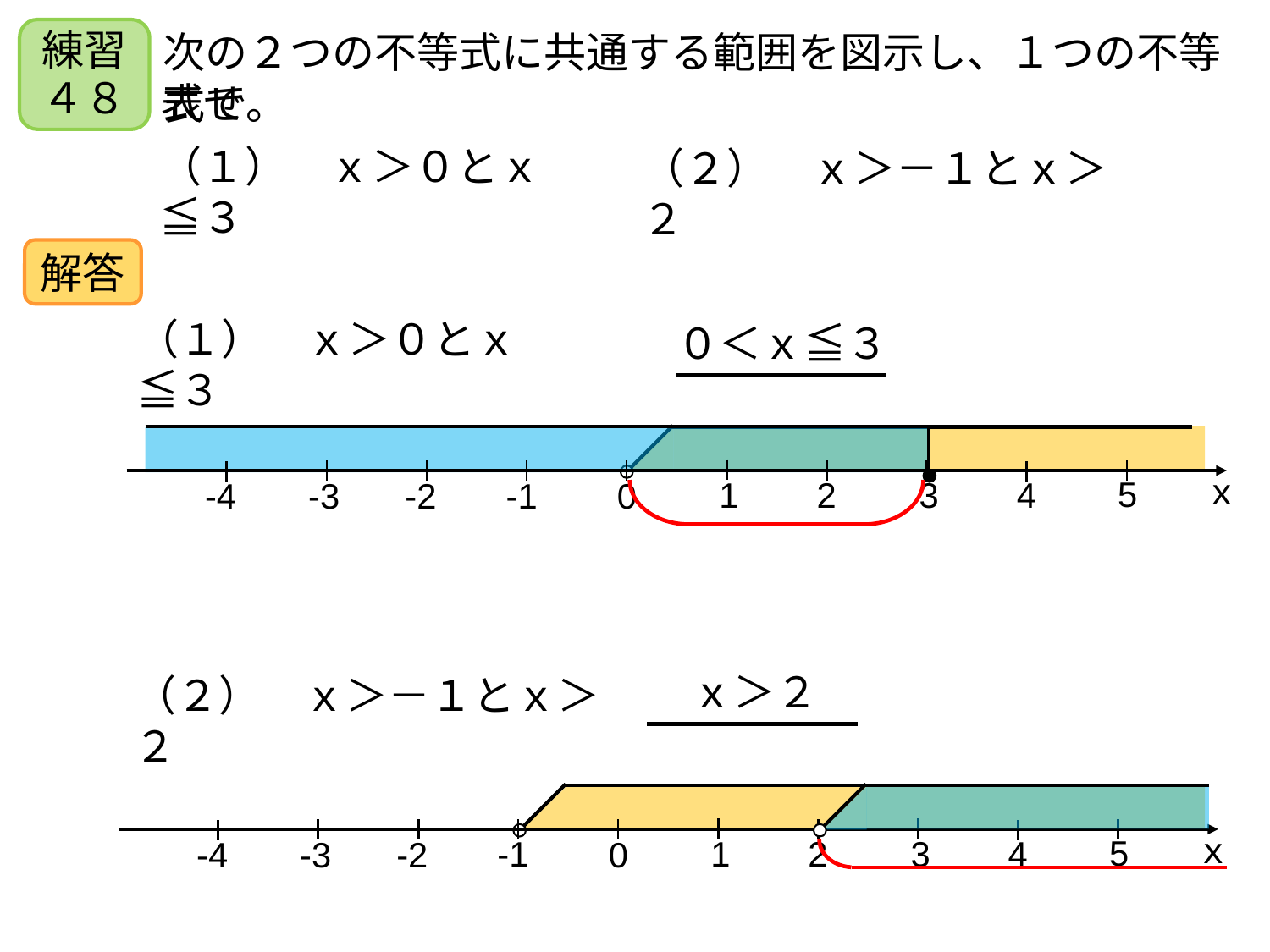

練習４８
次の２つの不等式に共通する範囲を図示し、１つの不等式で
表せ。
（１）　ｘ＞０とｘ≦３
（２）　ｘ＞－１とｘ＞２
解答
（１）　ｘ＞０とｘ≦３
０＜ｘ≦３

ｘ
5
2
4
1
3
-1
-2
0
-4
-3
ｘ＞２
（２）　ｘ＞－１とｘ＞２

ｘ
5
2
4
1
3
-1
-2
0
-4
-3